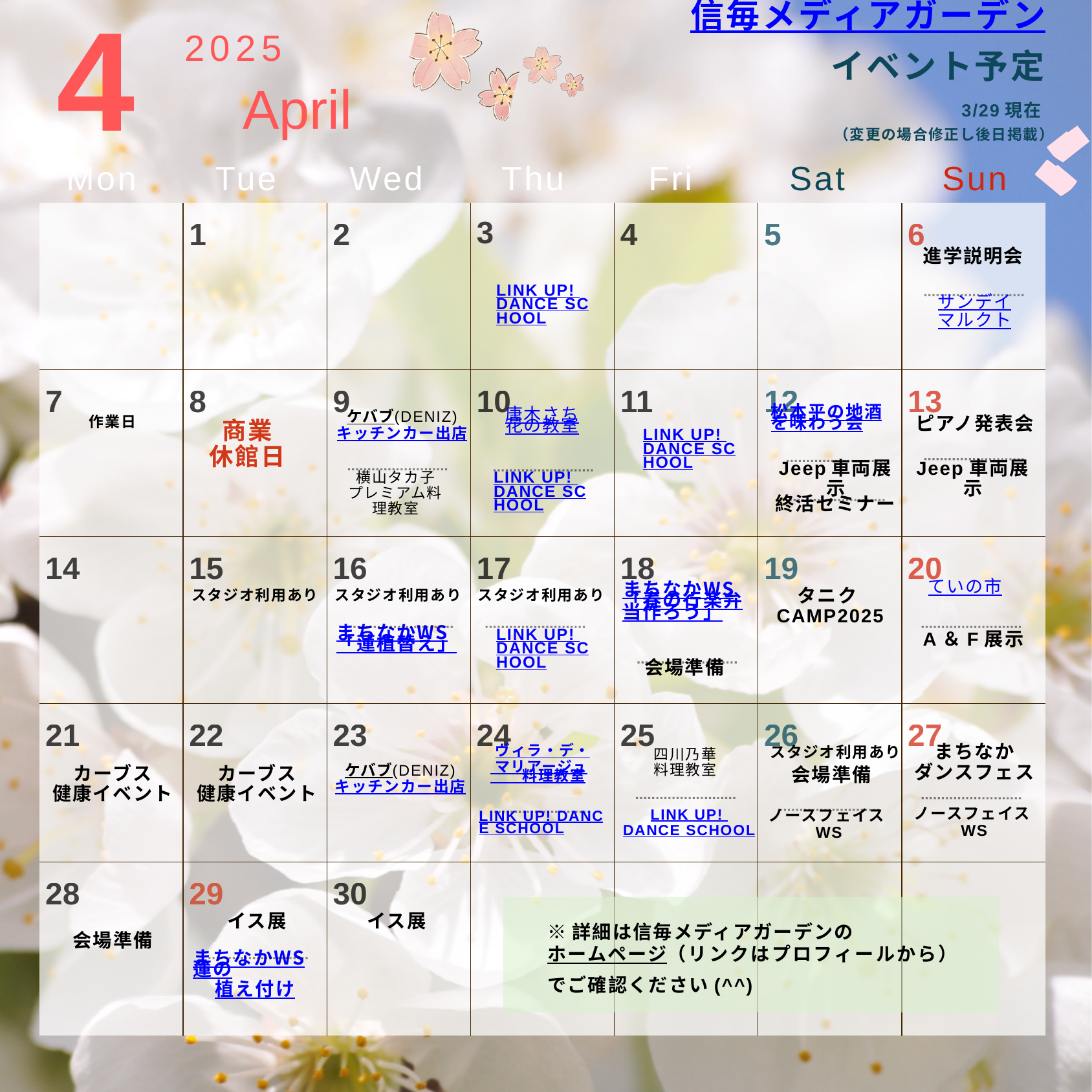

4
信毎メディアガーデン
2025

イベント予定

April
3/29現在
（変更の場合修正し後日掲載）

Mon
Tue
Wed
Thu
Fri
Sat
Sun

|  | 1 | 2 | 3 | 4 | 5 | 6 |
| --- | --- | --- | --- | --- | --- | --- |
| 7 | 8 | 9 | 10 | 11 | 12 | 13 |
| 14 | 15 | 16 | 17 | 18 | 19 | 20 |
| 21 | 22 | 23 | 24 | 25 | 26 | 27 |
| 28 | 29 | 30 |  |  |  |  |
進学説明会
LINK UP! DANCE SCHOOL

サンデイ
マルクト
松本平の地酒を味わう会
唐木さち花の教室
ケバブ(DENIZ)
キッチンカー出店
ピアノ発表会
作業日
商業
休館日
LINK UP! DANCE SCHOOL
Jeep車両展示
Jeep車両展示

LINK UP! DANCE SCHOOL

横山タカ子
プレミアム料理教室

終活セミナー

ていの市
まちなかWS「春の行楽弁当作ろう」
タニクCAMP2025
スタジオ利用あり
スタジオ利用あり
スタジオ利用あり
LINK UP! DANCE SCHOOL

まちなかWS「蓮植替え」
A＆F展示
会場準備

まちなか
ダンスフェス
スタジオ利用あり
ヴィラ・デ・
 マリアージュ　　料理教室
四川乃華
料理教室
カーブス
健康イベント
カーブス
健康イベント
会場準備
ケバブ(DENIZ)
キッチンカー出店

ノースフェイスWS
LINK UP!
DANCE SCHOOL
ノースフェイスWS
LINK UP! DANCE SCHOOL

※詳細は信毎メディアガーデンの
ホームページ（リンクはプロフィールから）でご確認ください(^^)
イス展
イス展
会場準備
まちなかWS蓮の
植え付け